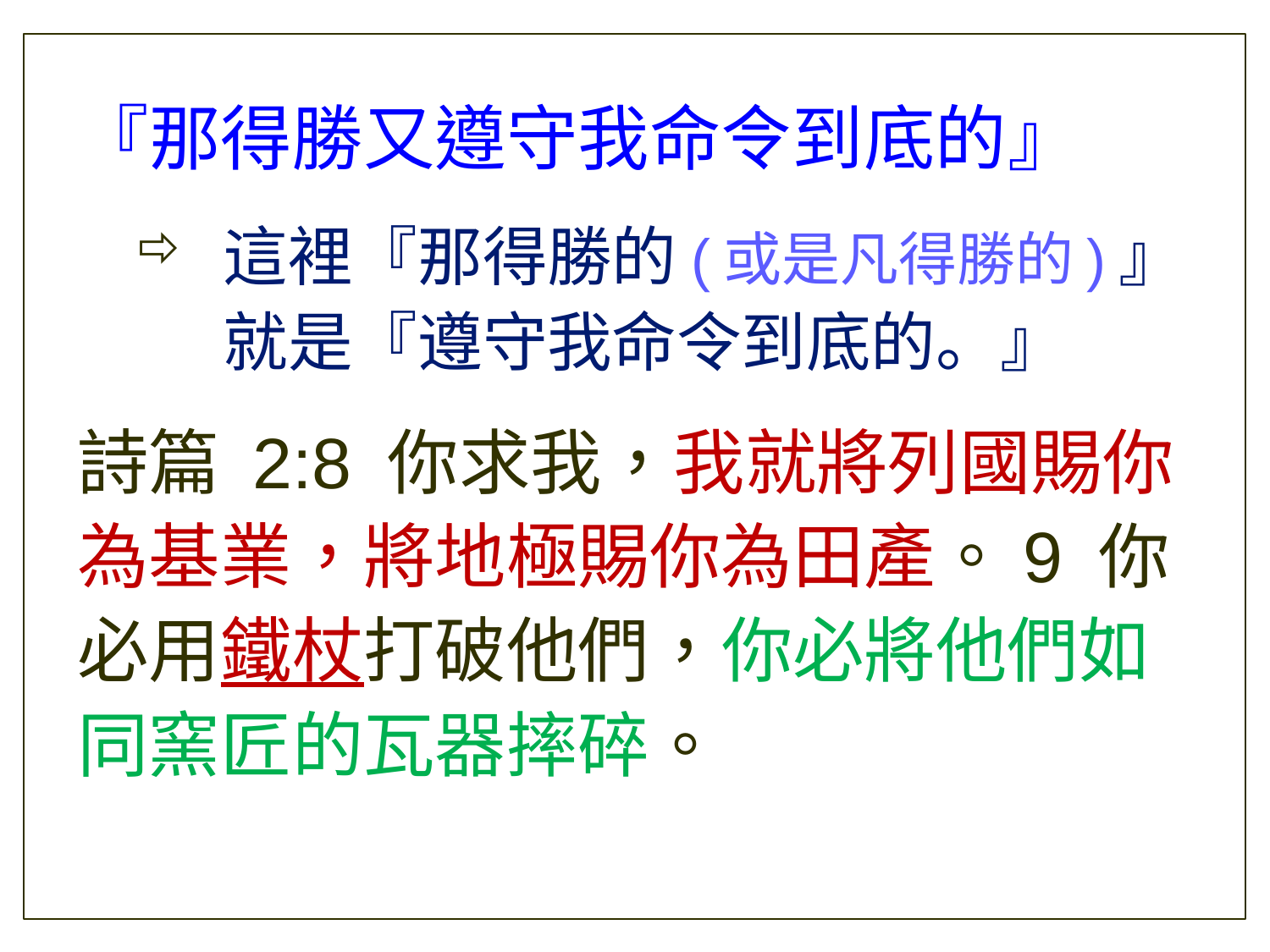

『那得勝又遵守我命令到底的』
這裡『那得勝的(或是凡得勝的)』就是『遵守我命令到底的。』
詩篇 2:8 你求我，我就將列國賜你為基業，將地極賜你為田產。9 你必用鐵杖打破他們，你必將他們如同窯匠的瓦器摔碎。